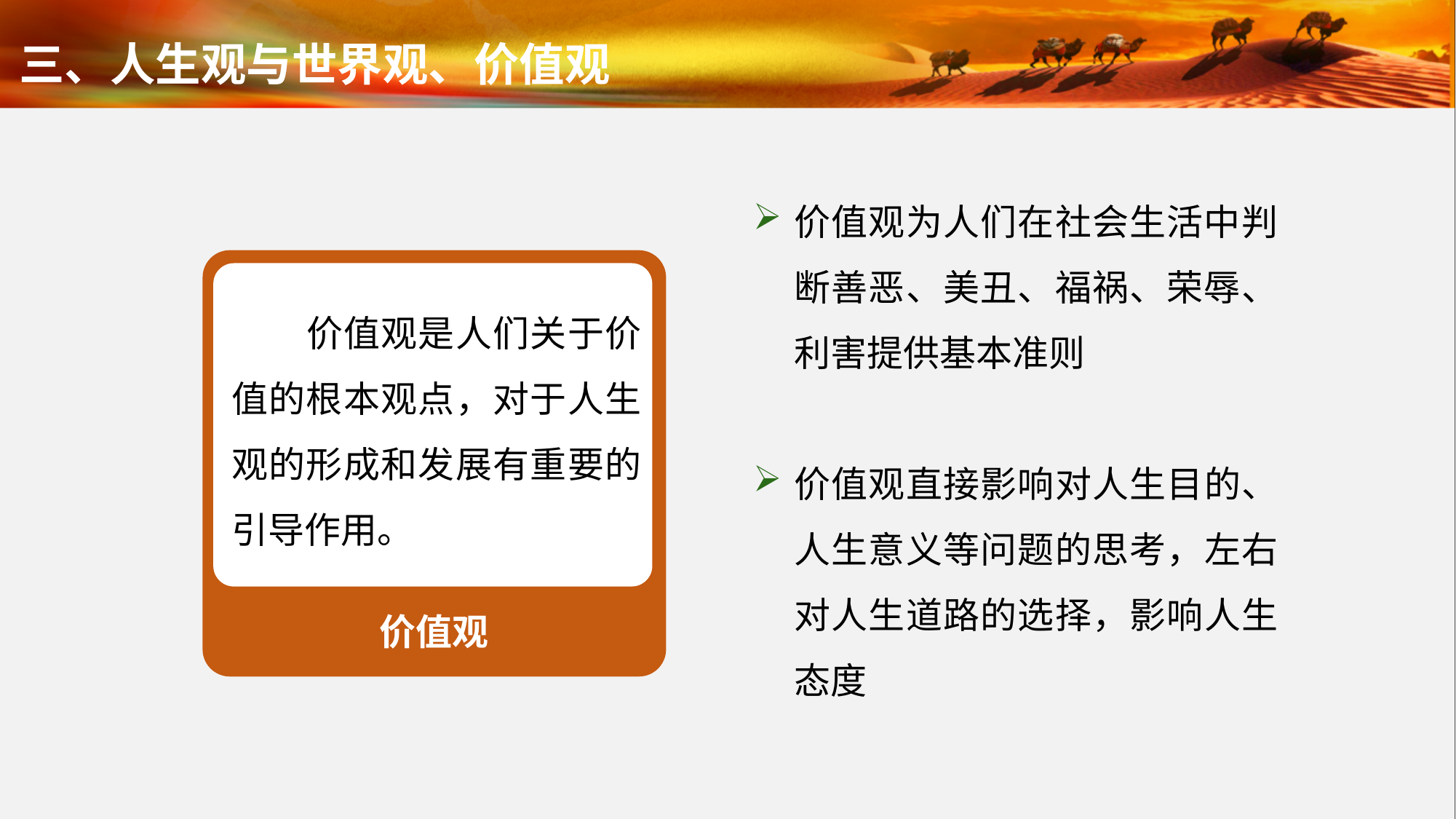

三、人生观与世界观、价值观

价值观为人们在社会生活中判断善恶、美丑、福祸、荣辱、利害提供基本准则

价值观直接影响对人生目的、人生意义等问题的思考，左右对人生道路的选择，影响人生态度

价值观是人们关于价值的根本观点，对于人生观的形成和发展有重要的引导作用。
价值观